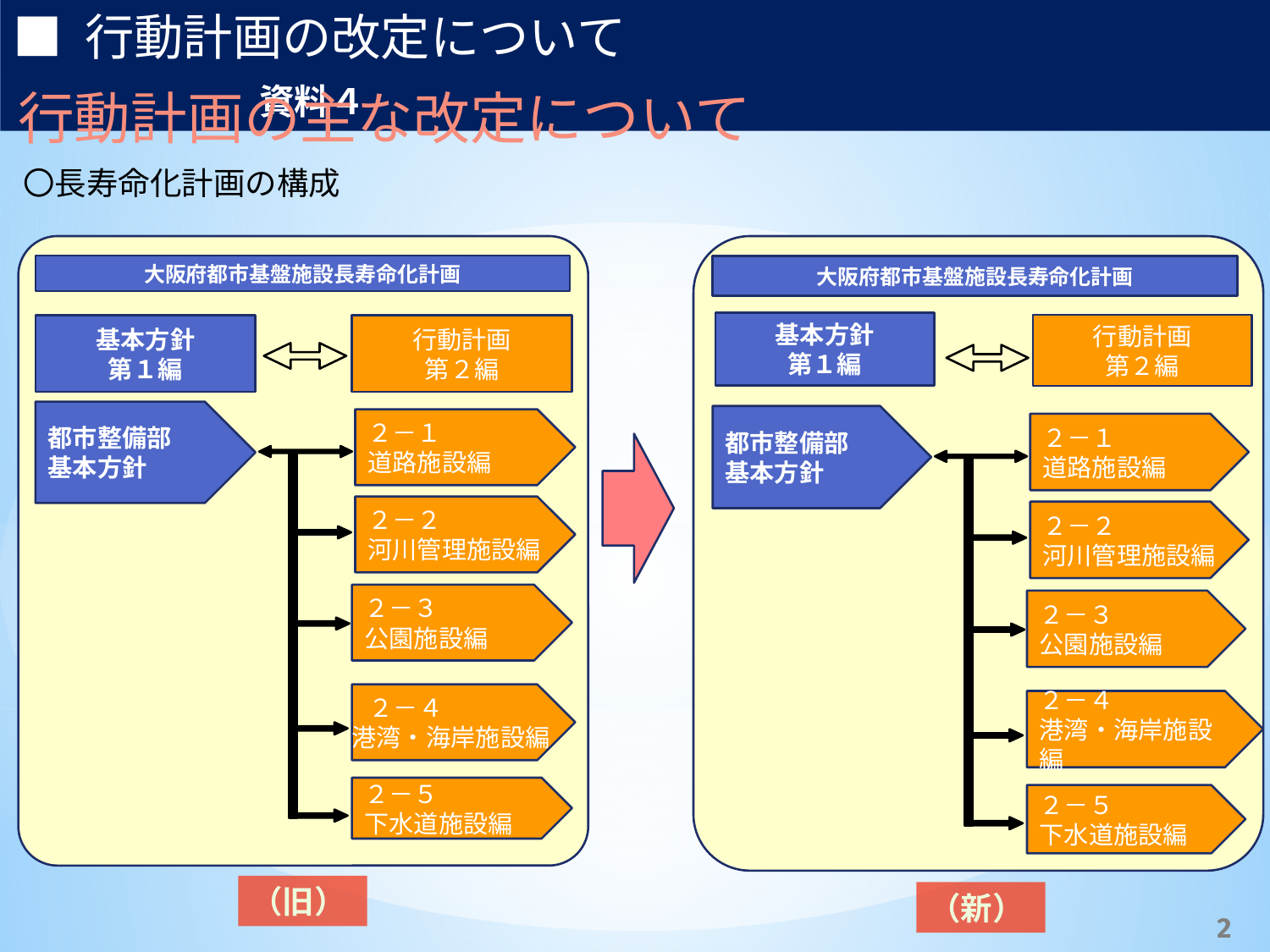

■ 行動計画の改定について　　　　　　　　　　　　　　　　　資料４
行動計画の主な改定について
〇長寿命化計画の構成

大阪府都市基盤施設長寿命化計画

基本方針
第１編
行動計画
第２編
都市整備部
基本方針

２－１
道路施設編

２－２
河川管理施設編

２－３
公園施設編

  ２－４
港湾・海岸施設編

２－５
下水道施設編

大阪府都市基盤施設長寿命化計画
基本方針
第１編
行動計画
第２編

都市整備部
基本方針

２－１
道路施設編

２－２
河川管理施設編

２－３
公園施設編

２－４
港湾・海岸施設編

２－５
下水道施設編

（旧）
（新）
2